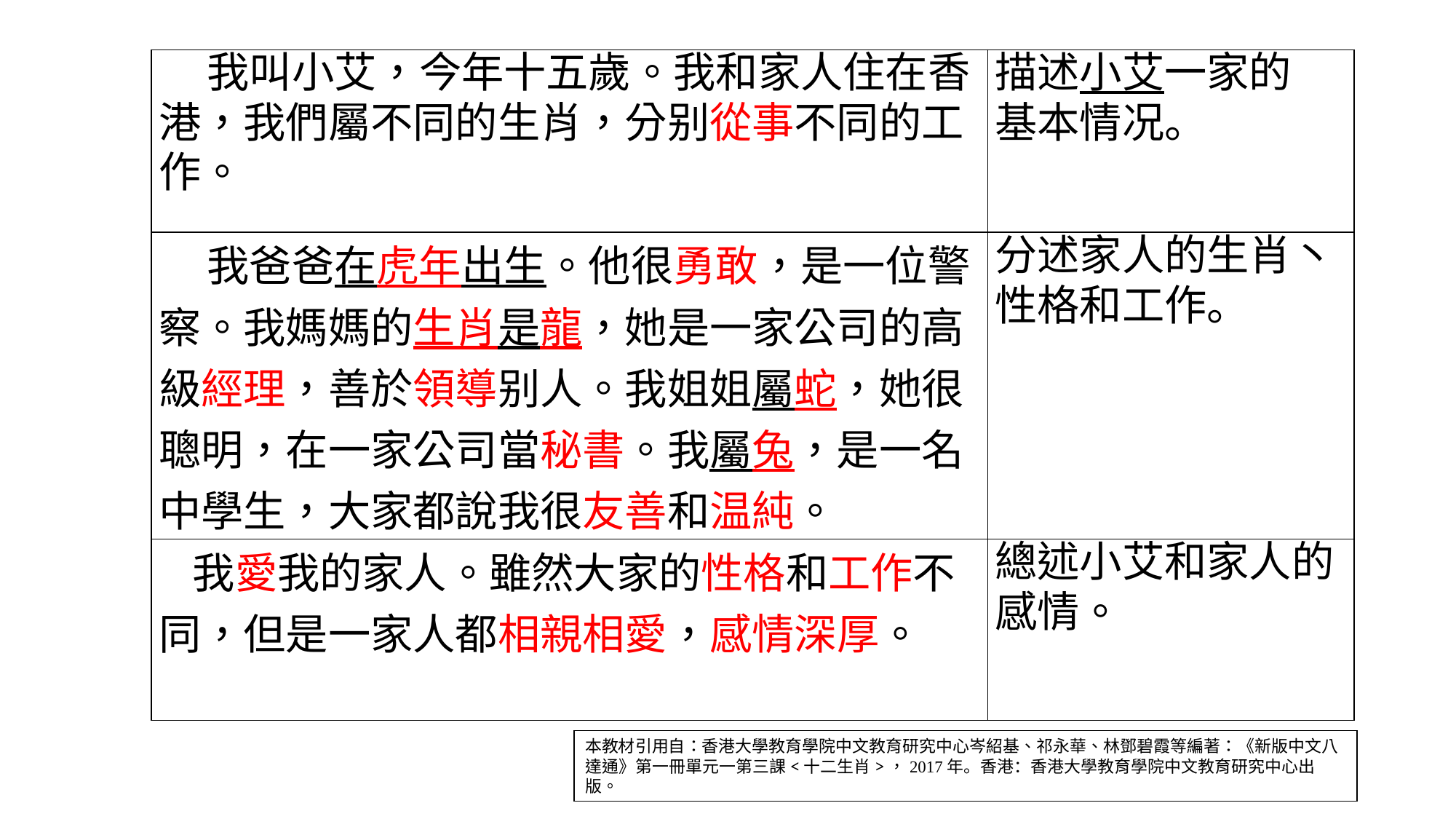

| 我叫小艾，今年十五歲。我和家人住在香港，我們屬不同的生肖，分别從事不同的工作。 | 描述小艾一家的 基本情况。 |
| --- | --- |
| 我爸爸在虎年出生。他很勇敢，是一位警察。我媽媽的生肖是龍，她是一家公司的高級經理，善於領導别人。我姐姐屬蛇，她很聰明，在一家公司當秘書。我屬兔，是一名中學生，大家都說我很友善和温純。 | 分述家人的生肖丶 性格和工作。 |
| 我愛我的家人。雖然大家的性格和工作不同，但是一家人都相親相愛，感情深厚。 | 總述小艾和家人的 感情。 |
本教材引用自：香港大學教育學院中文教育研究中心岑紹基、祁永華、林鄧碧霞等編著：《新版中文八達通》第一冊單元一第三課<十二生肖>，2017年。香港：香港大學教育學院中文教育研究中心出版。